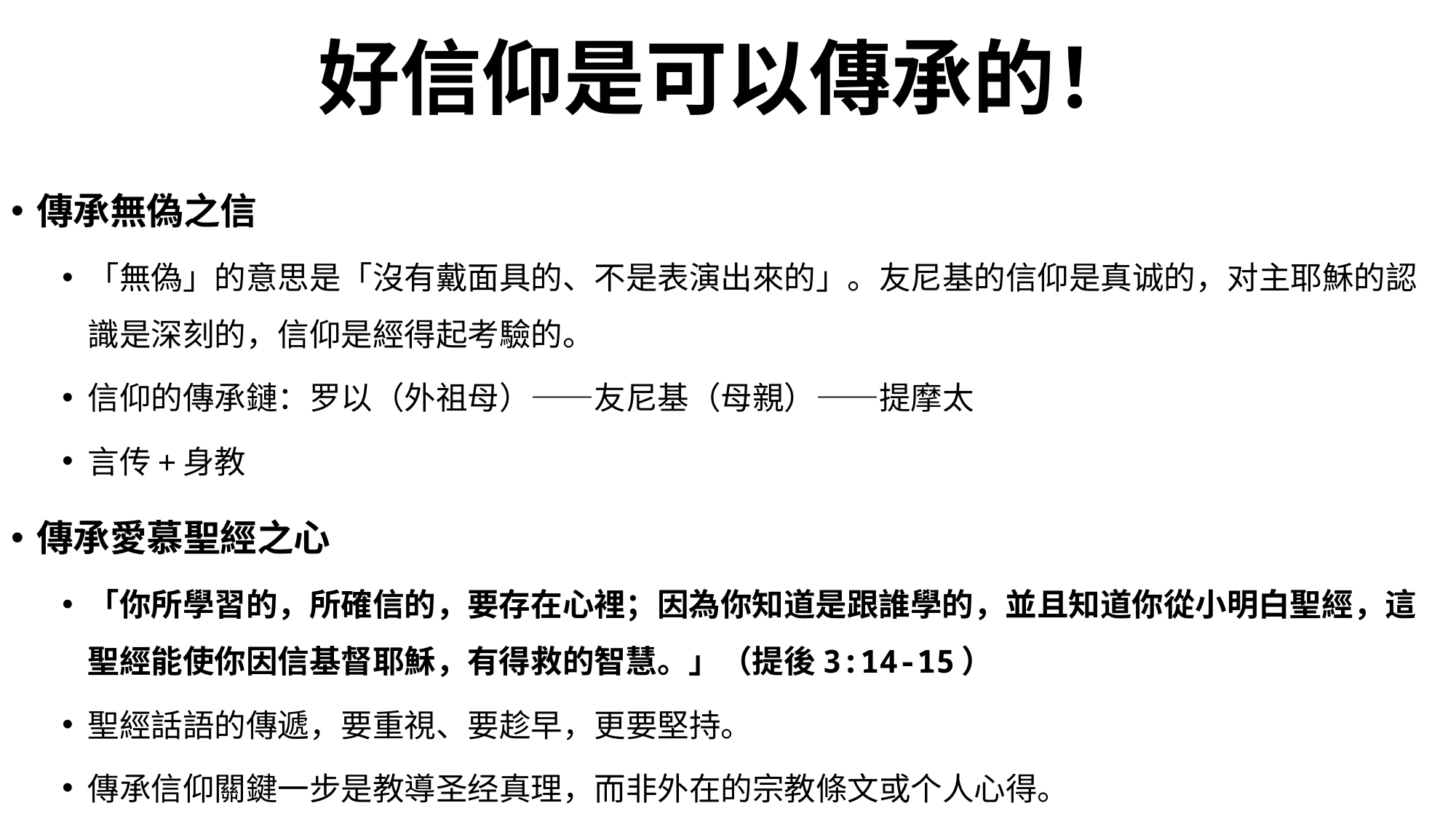

# 好信仰是可以傳承的！
傳承無偽之信
「無偽」的意思是「沒有戴面具的、不是表演出來的」。友尼基的信仰是真诚的，对主耶穌的認識是深刻的，信仰是經得起考驗的。
信仰的傳承鏈：罗以（外祖母）——友尼基（母親）——提摩太
言传+身教
傳承愛慕聖經之心
「你所學習的，所確信的，要存在心裡；因為你知道是跟誰學的，並且知道你從小明白聖經，這聖經能使你因信基督耶穌，有得救的智慧。」（提後3:14-15）
聖經話語的傳遞，要重視、要趁早，更要堅持。
傳承信仰關鍵一步是教導圣经真理，而非外在的宗教條文或个人心得。